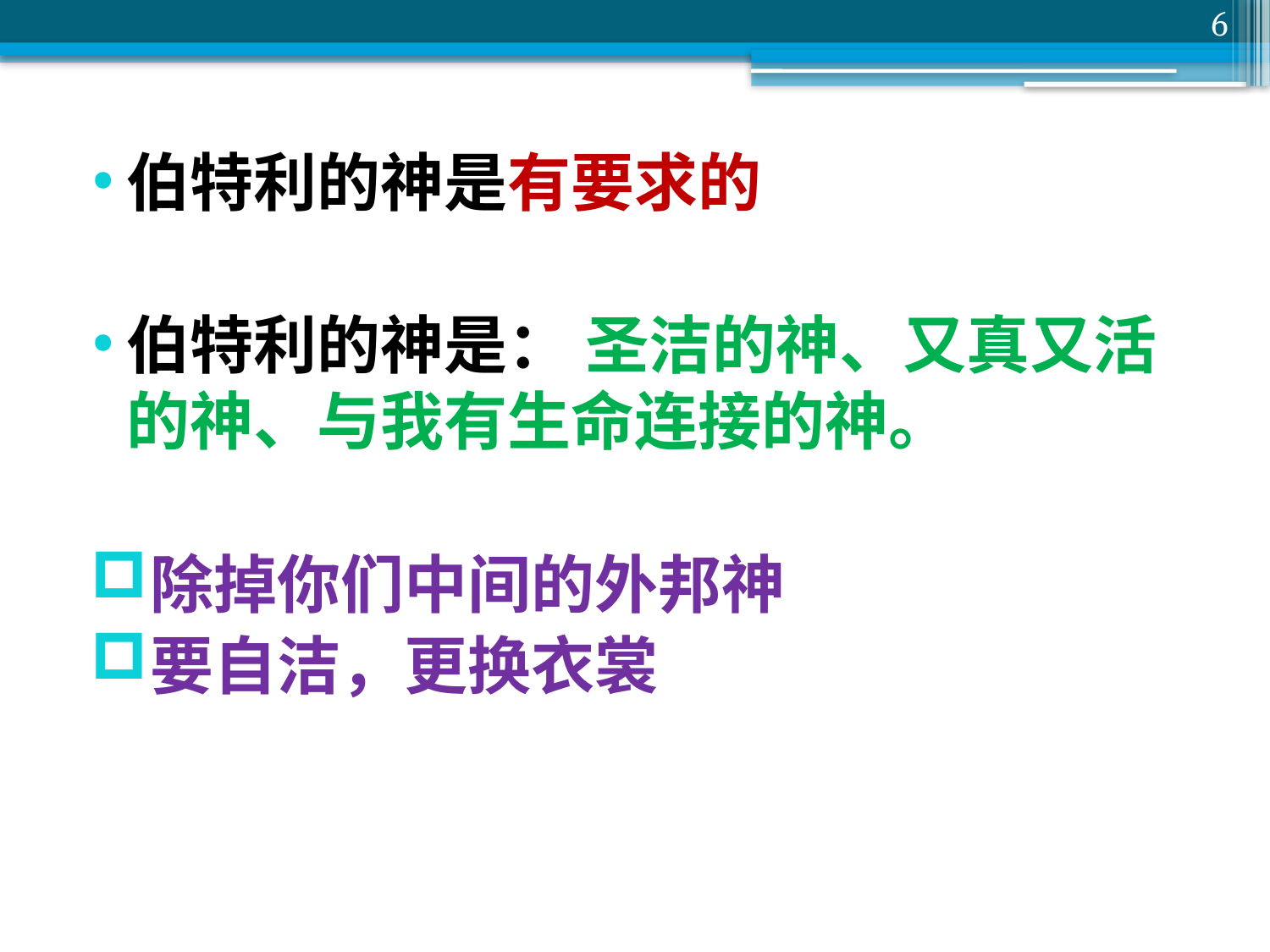

6
伯特利的神是有要求的

伯特利的神是： 圣洁的神、又真又活的神、与我有生命连接的神。

除掉你们中间的外邦神
要自洁，更换衣裳